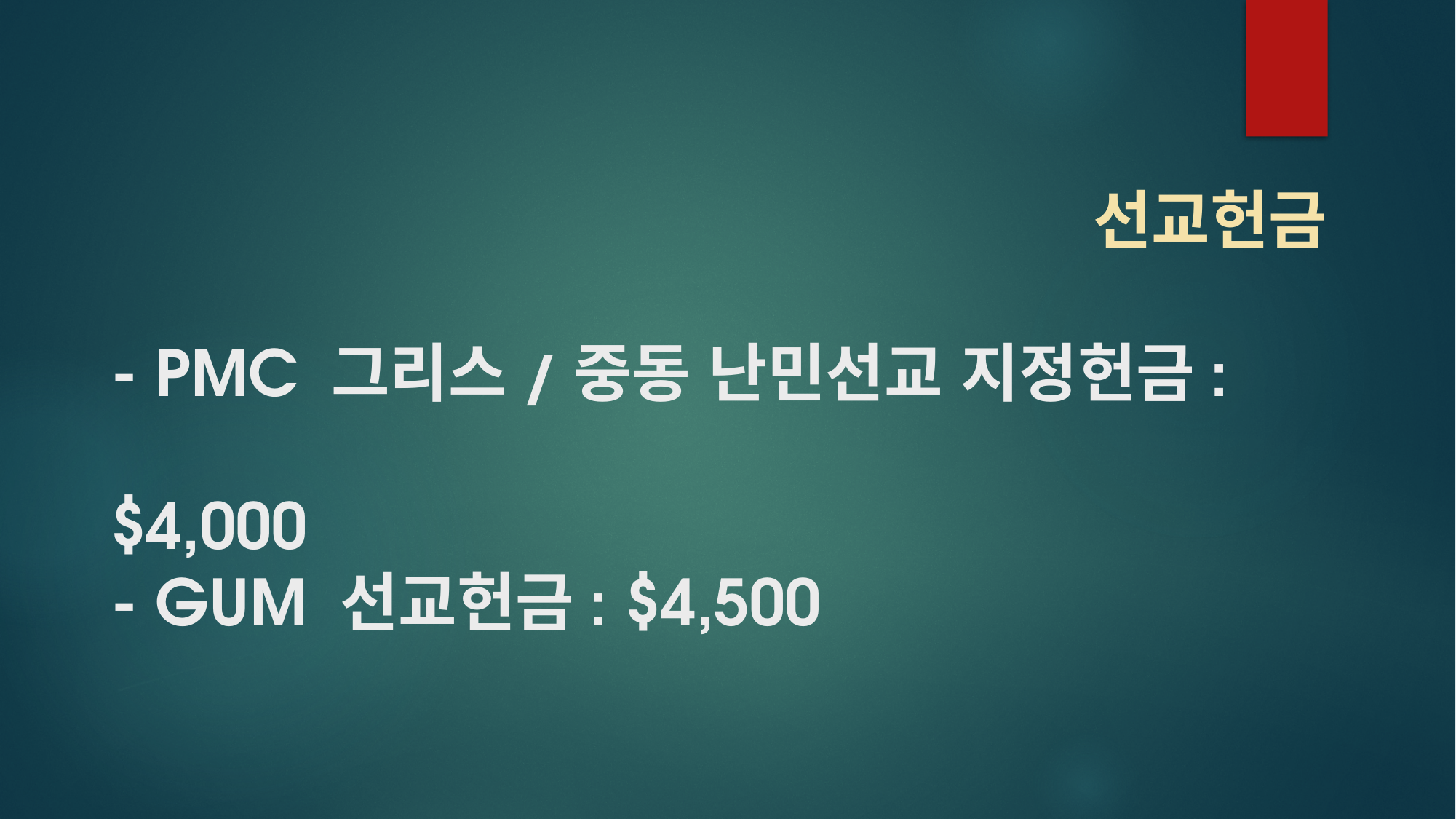

# 선교헌금 - PMC 그리스/중동 난민선교 지정헌금: 					   							$4,000 - GUM 선교헌금: $4,500